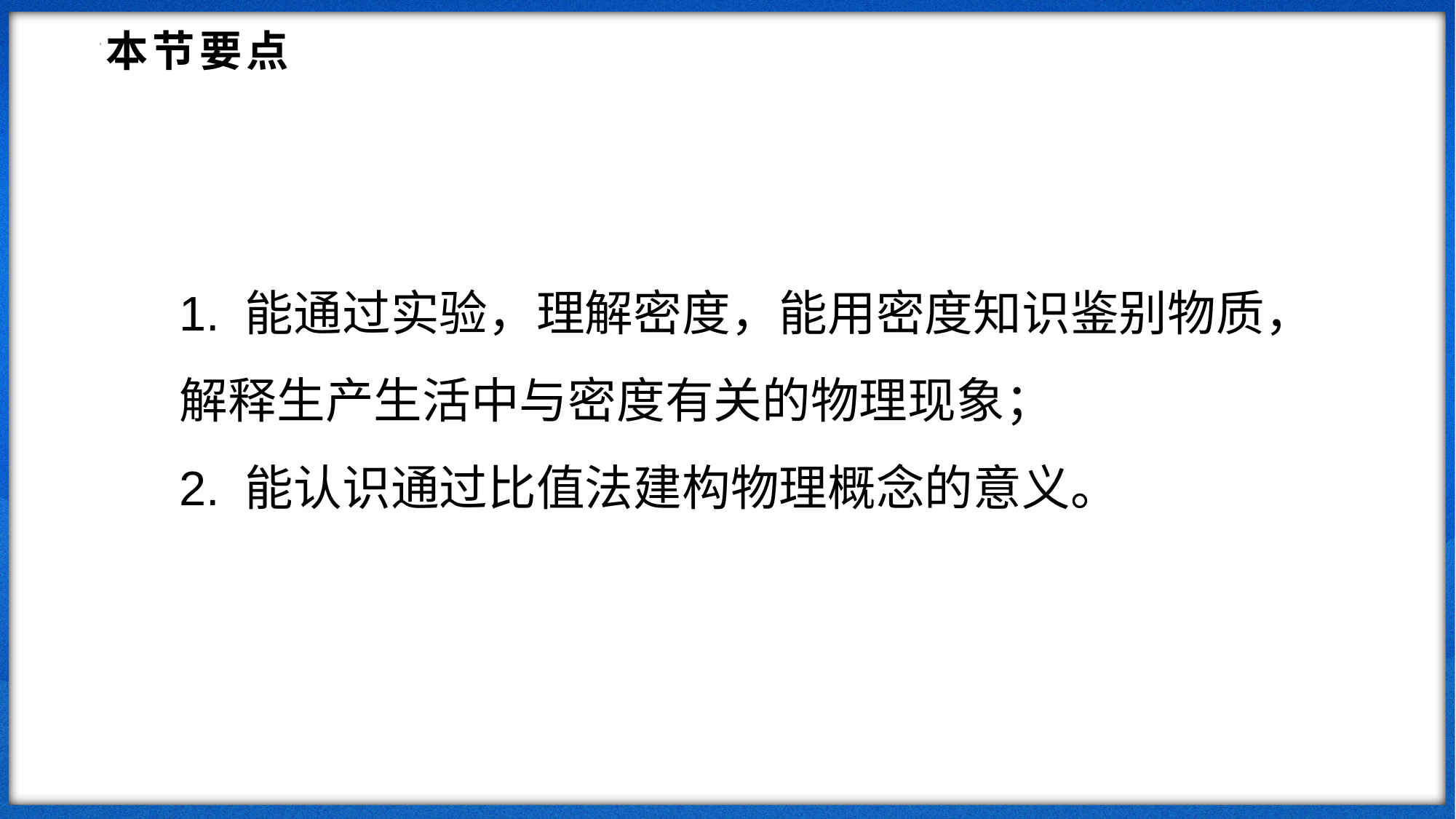

本节要点
1. 能通过实验，理解密度，能用密度知识鉴别物质，解释生产生活中与密度有关的物理现象；
2. 能认识通过比值法建构物理概念的意义。